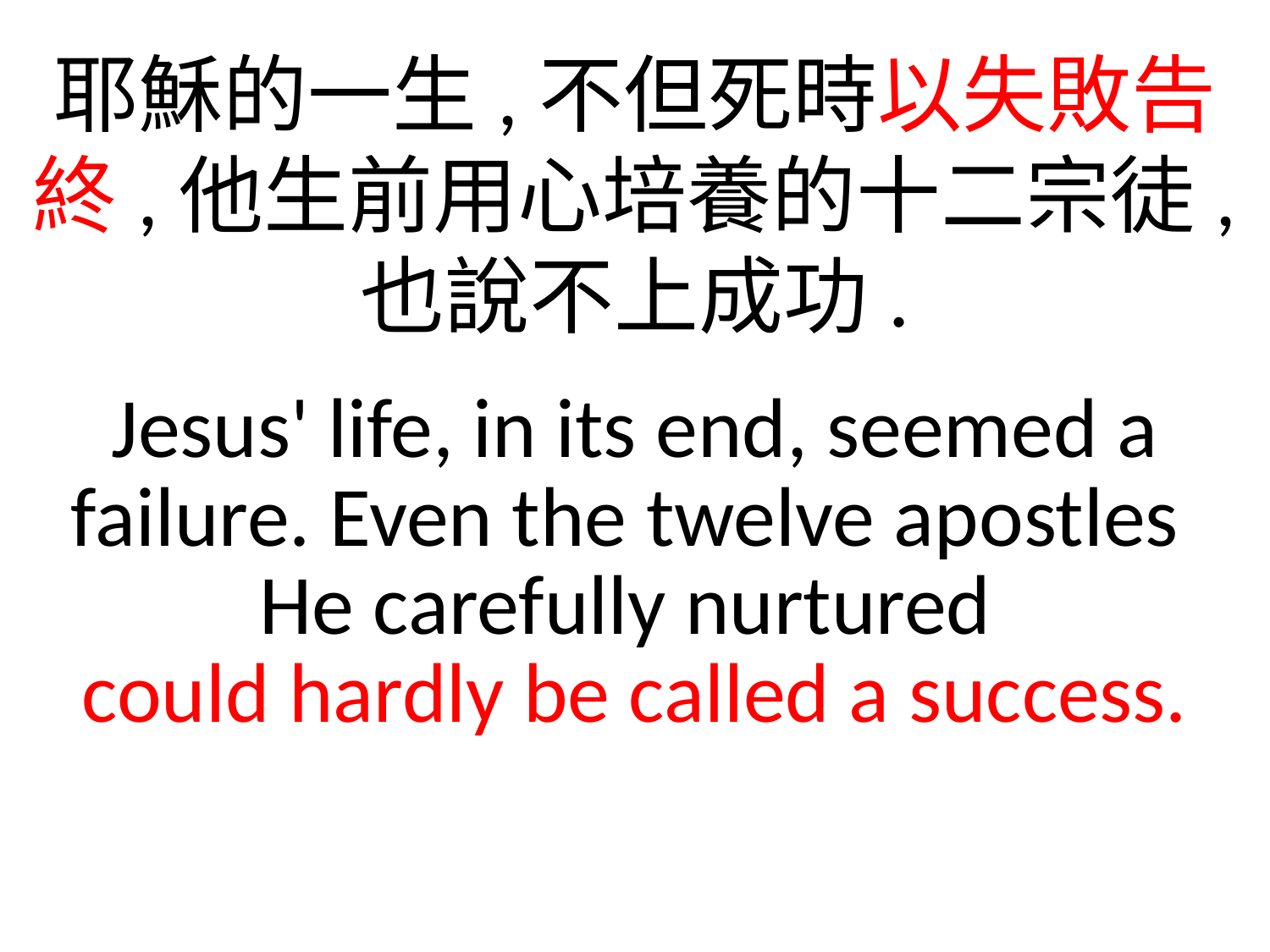

耶穌的一生,不但死時以失敗告終,他生前用心培養的十二宗徒,
也說不上成功.
Jesus' life, in its end, seemed a failure. Even the twelve apostles
He carefully nurtured
could hardly be called a success.